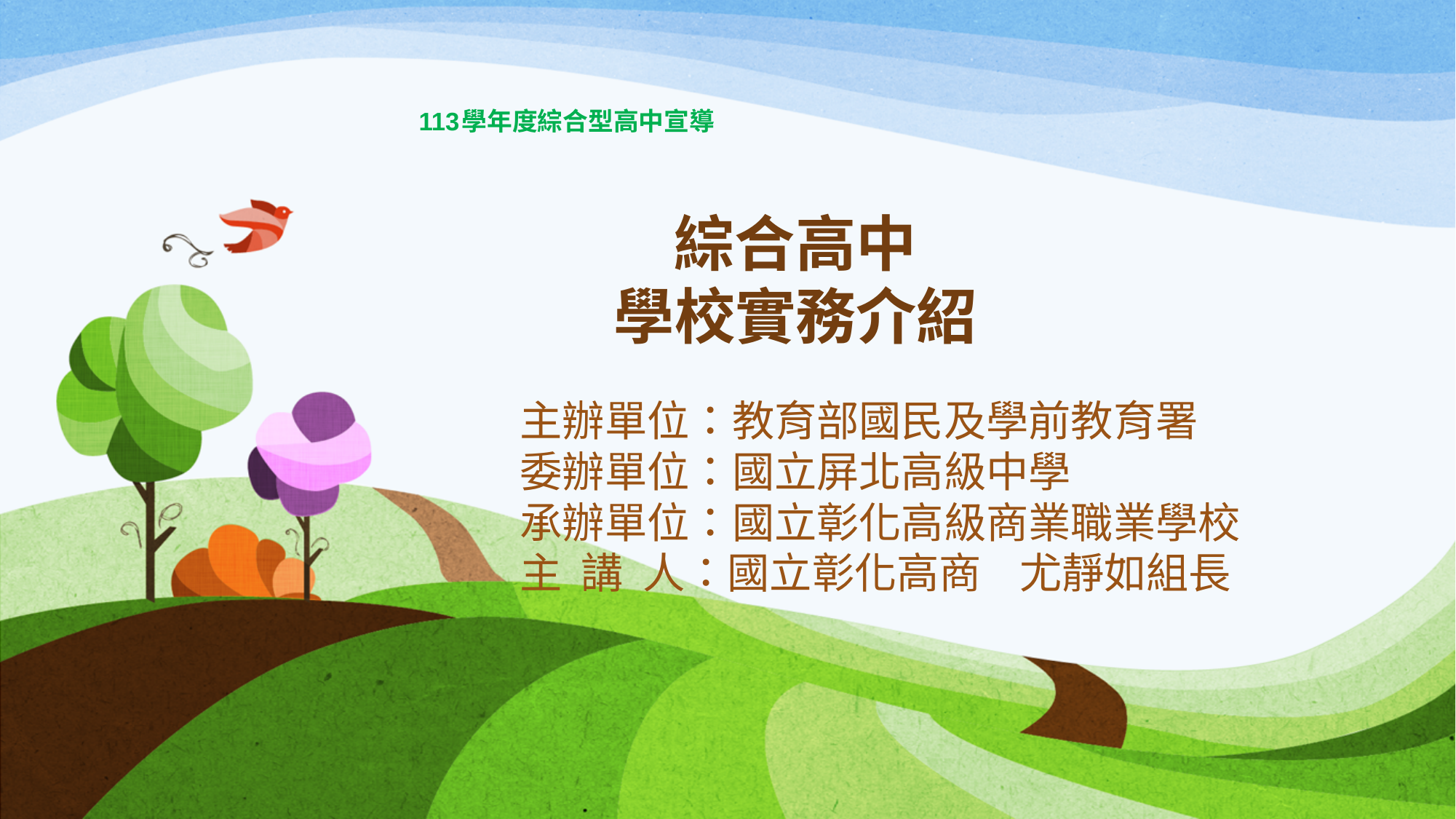

# 113學年度綜合型高中宣導
綜合高中
學校實務介紹
主辦單位：教育部國民及學前教育署
委辦單位：國立屏北高級中學
承辦單位：國立彰化高級商業職業學校
主  講  人：國立彰化高商    尤靜如組長